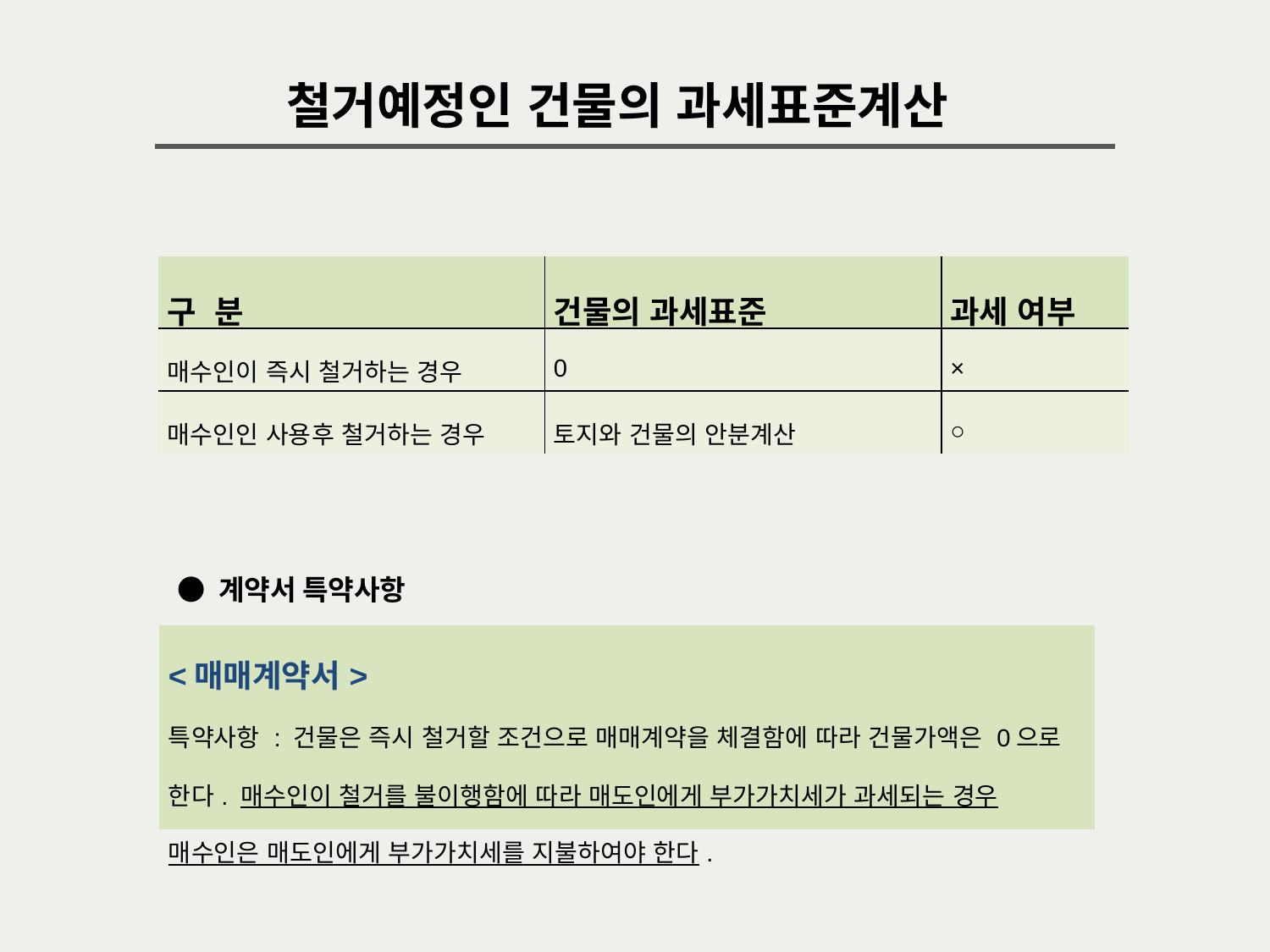

철거예정인 건물의 과세표준계산

| 구 분 | 건물의 과세표준 | 과세 여부 |
| --- | --- | --- |
| 매수인이 즉시 철거하는 경우 | 0 | × |
| 매수인인 사용후 철거하는 경우 | 토지와 건물의 안분계산 | ○ |

● 계약서 특약사항
| <매매계약서> 특약사항 : 건물은 즉시 철거할 조건으로 매매계약을 체결함에 따라 건물가액은 0으로 한다. 매수인이 철거를 불이행함에 따라 매도인에게 부가가치세가 과세되는 경우 매수인은 매도인에게 부가가치세를 지불하여야 한다. |
| --- |